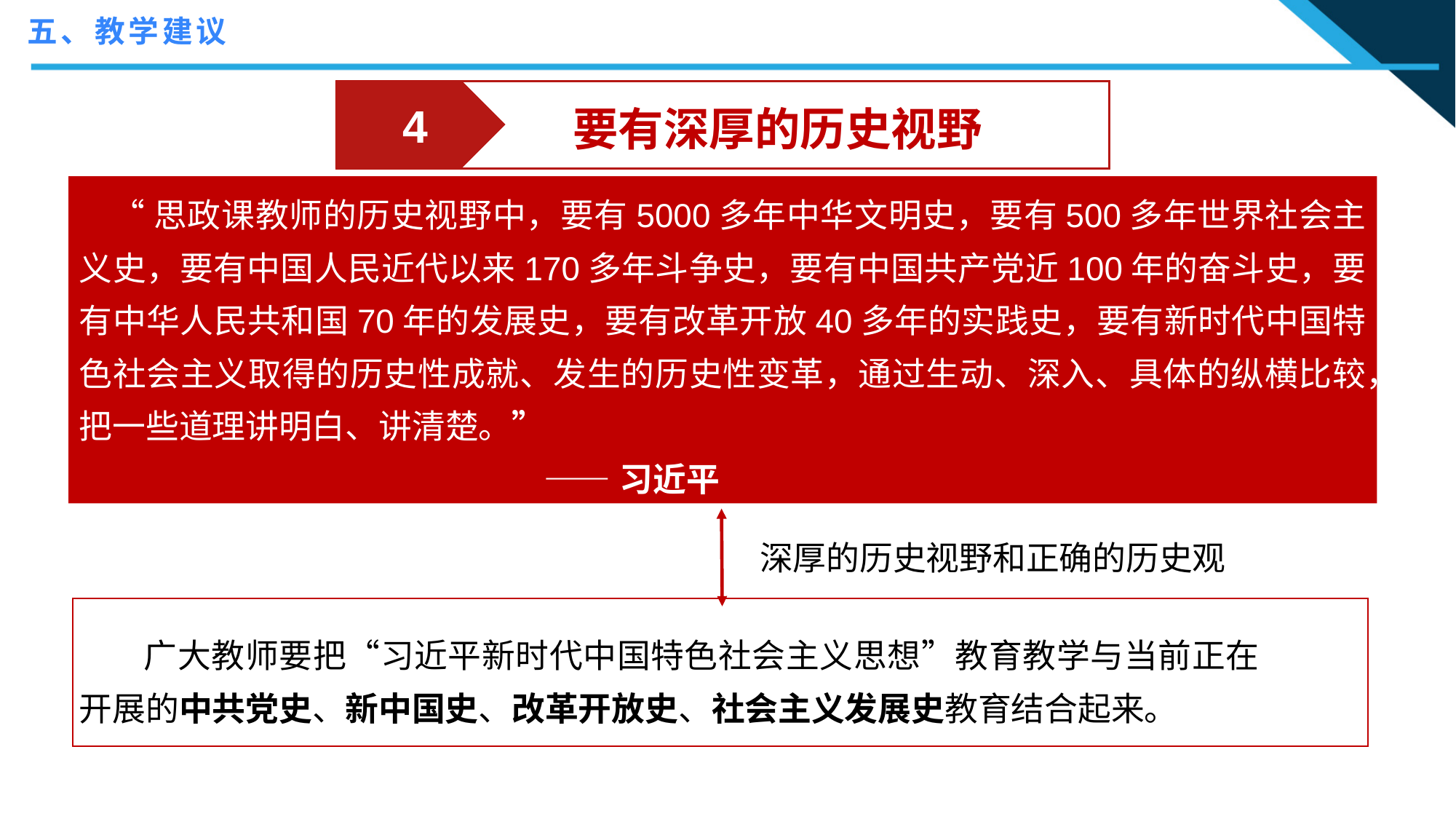

五、教学建议

 4
要有深厚的历史视野
    “思政课教师的历史视野中，要有5000多年中华文明史，要有500多年世界社会主义史，要有中国人民近代以来170多年斗争史，要有中国共产党近100年的奋斗史，要有中华人民共和国70年的发展史，要有改革开放40多年的实践史，要有新时代中国特色社会主义取得的历史性成就、发生的历史性变革，通过生动、深入、具体的纵横比较，把一些道理讲明白、讲清楚。”
                                                             ——习近平
“马克思主义是我们立党立国的根本指导思想，也是我国大学最鲜亮的底色。”
——习近平
深厚的历史视野和正确的历史观

       广大教师要把“习近平新时代中国特色社会主义思想”教育教学与当前正在开展的中共党史、新中国史、改革开放史、社会主义发展史教育结合起来。